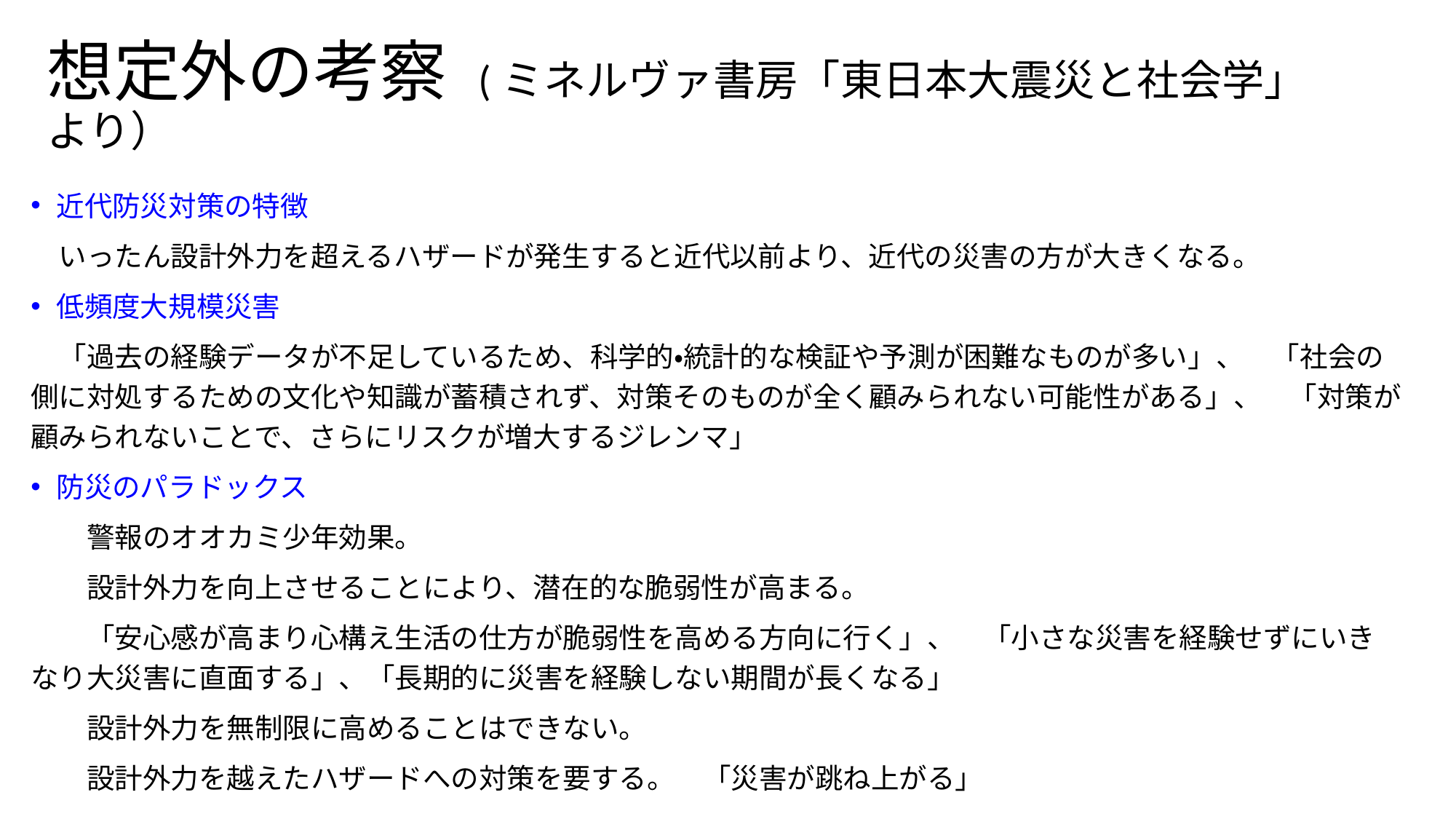

# 想定外の考察 (ミネルヴァ書房「東日本大震災と社会学」より）
近代防災対策の特徴
　いったん設計外力を超えるハザードが発生すると近代以前より、近代の災害の方が大きくなる。
低頻度大規模災害
　「過去の経験データが不足しているため、科学的・統計的な検証や予測が困難なものが多い」、　「社会の側に対処するための文化や知識が蓄積されず、対策そのものが全く顧みられない可能性がある」、　「対策が顧みられないことで、さらにリスクが増大するジレンマ」
防災のパラドックス
　　警報のオオカミ少年効果。
　　設計外力を向上させることにより、潜在的な脆弱性が高まる。
　　「安心感が高まり心構え生活の仕方が脆弱性を高める方向に行く」、　「小さな災害を経験せずにいきなり大災害に直面する」、「長期的に災害を経験しない期間が長くなる」
　　設計外力を無制限に高めることはできない。
　　設計外力を越えたハザードへの対策を要する。　「災害が跳ね上がる」